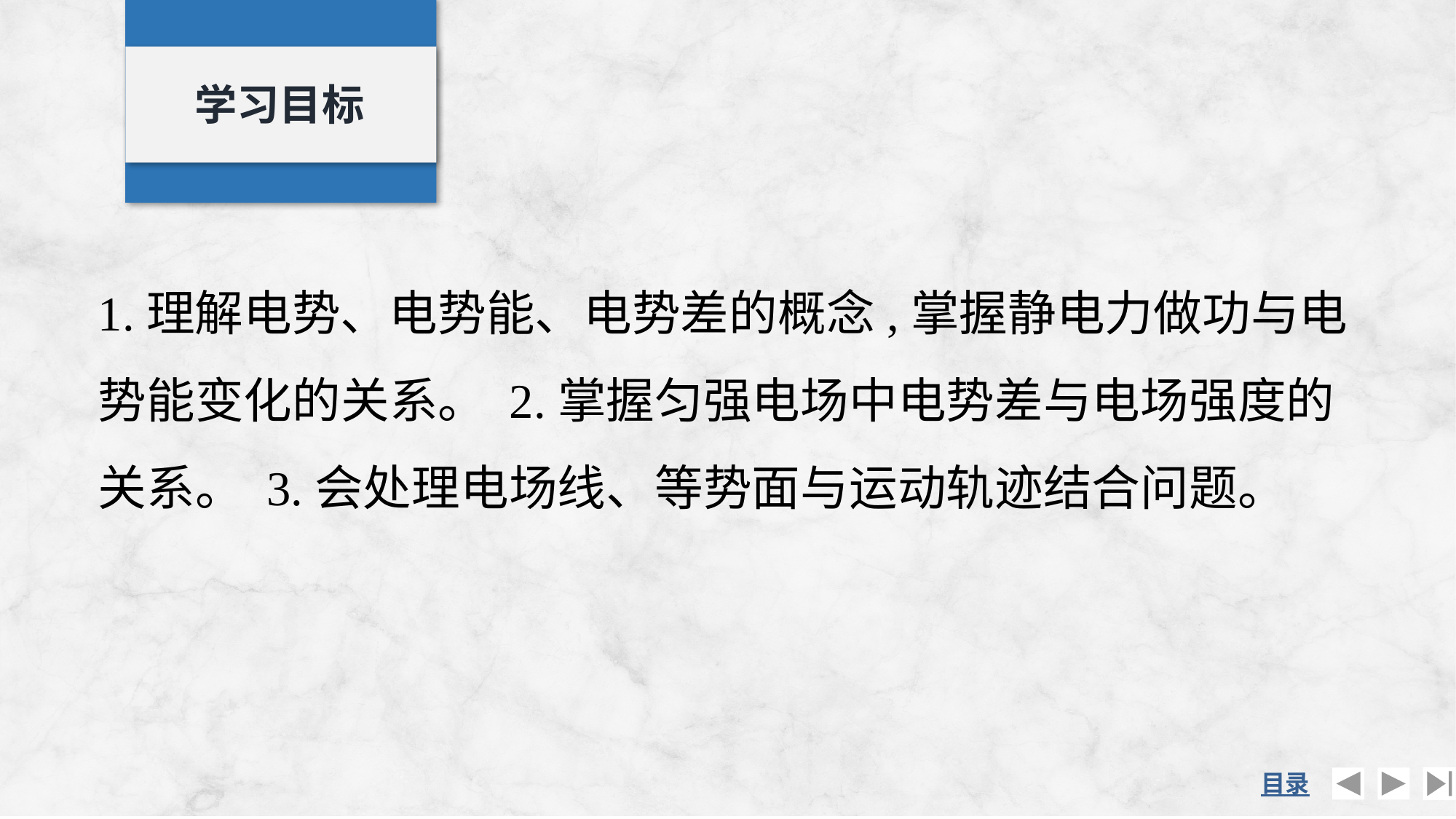

学习目标
1.理解电势、电势能、电势差的概念,掌握静电力做功与电势能变化的关系。 2.掌握匀强电场中电势差与电场强度的关系。 3.会处理电场线、等势面与运动轨迹结合问题。